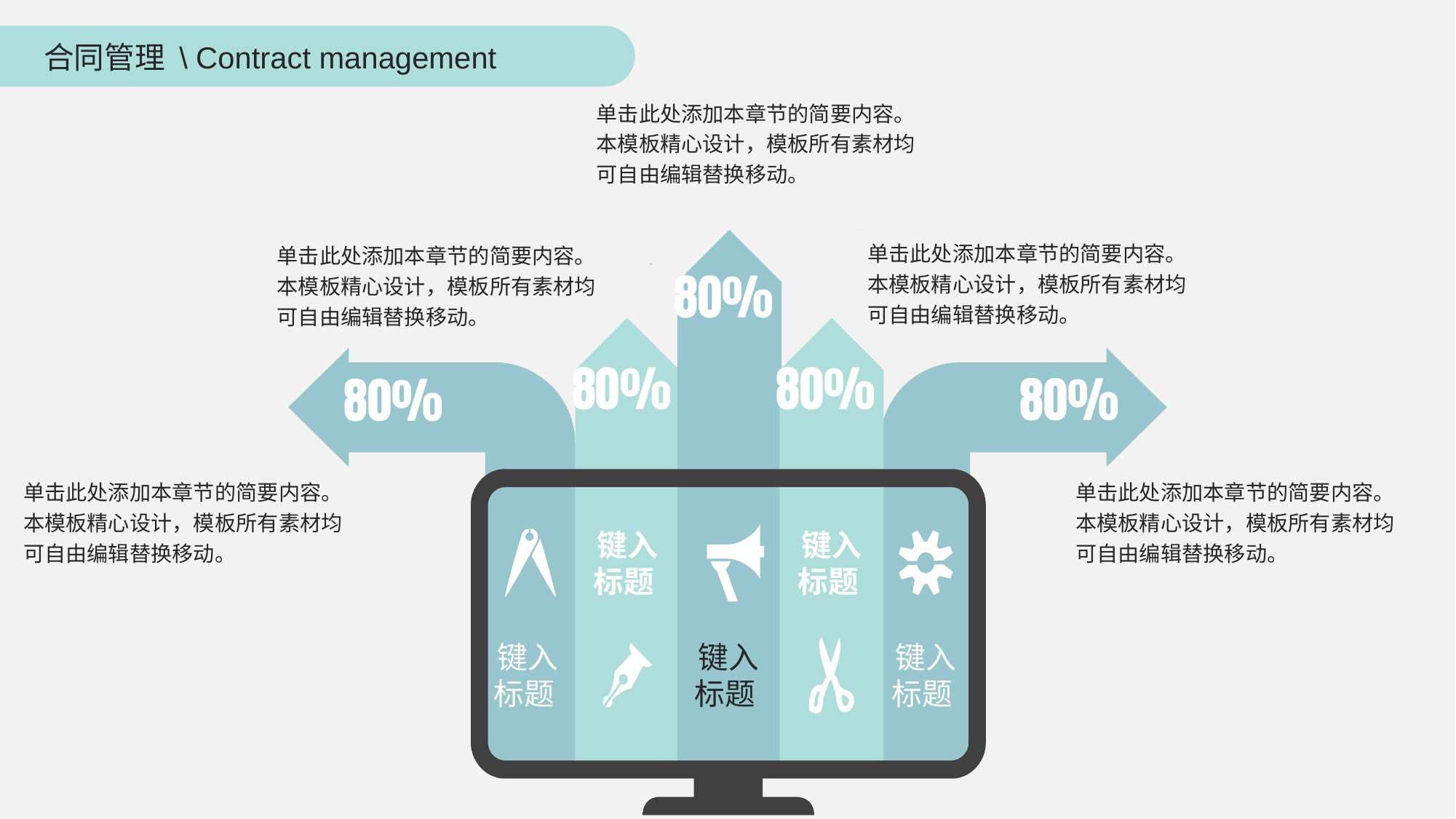

合同管理 \ Contract management
单击此处添加本章节的简要内容。本模板精心设计，模板所有素材均可自由编辑替换移动。
单击此处添加本章节的简要内容。本模板精心设计，模板所有素材均可自由编辑替换移动。
单击此处添加本章节的简要内容。本模板精心设计，模板所有素材均可自由编辑替换移动。
80%

80%
80%
80%
80%

单击此处添加本章节的简要内容。本模板精心设计，模板所有素材均可自由编辑替换移动。

单击此处添加本章节的简要内容。本模板精心设计，模板所有素材均可自由编辑替换移动。

键入标题
键入标题

键入标题
键入标题
键入标题